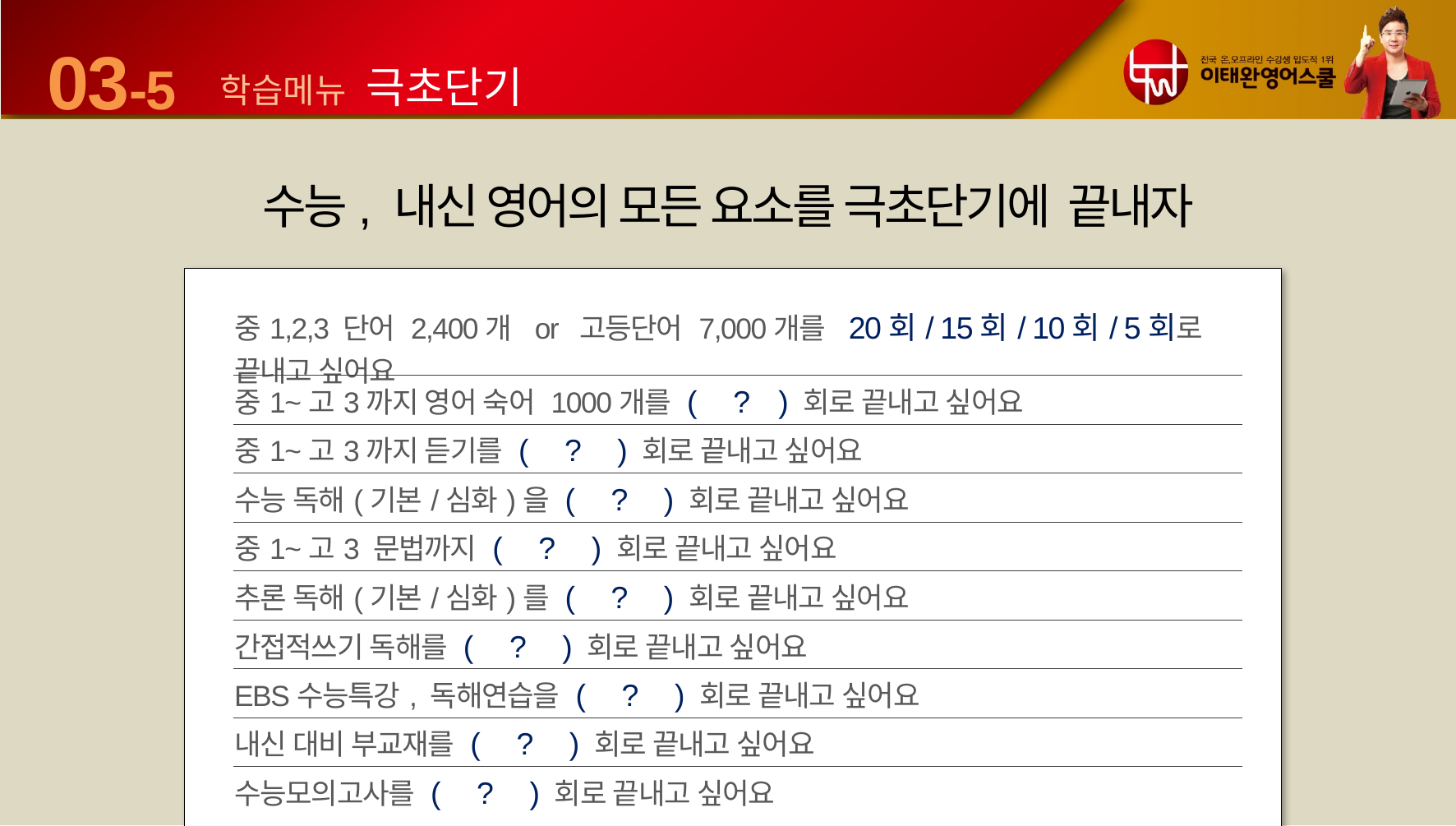

03-5
학습메뉴  극초단기

수능, 내신 영어의 모든 요소를 극초단기에  끝내자

| 중1,2,3 단어 2,400개 or 고등단어 7,000개를 20회/ 15회/ 10회/ 5회로 끝내고 싶어요 |
| --- |
| 중1~고3까지 영어 숙어 1000개를 ( ? ) 회로 끝내고 싶어요 |
| 중1~고3까지 듣기를 ( ? ) 회로 끝내고 싶어요 |
| 수능 독해(기본/심화)을 ( ? ) 회로 끝내고 싶어요 |
| 중1~고3 문법까지 ( ? ) 회로 끝내고 싶어요 |
| 추론 독해(기본/심화)를 ( ? ) 회로 끝내고 싶어요 |
| 간접적쓰기 독해를 ( ? ) 회로 끝내고 싶어요 |
| EBS수능특강, 독해연습을 ( ? ) 회로 끝내고 싶어요 |
| 내신 대비 부교재를 ( ? ) 회로 끝내고 싶어요 |
| 수능모의고사를 ( ? ) 회로 끝내고 싶어요 |